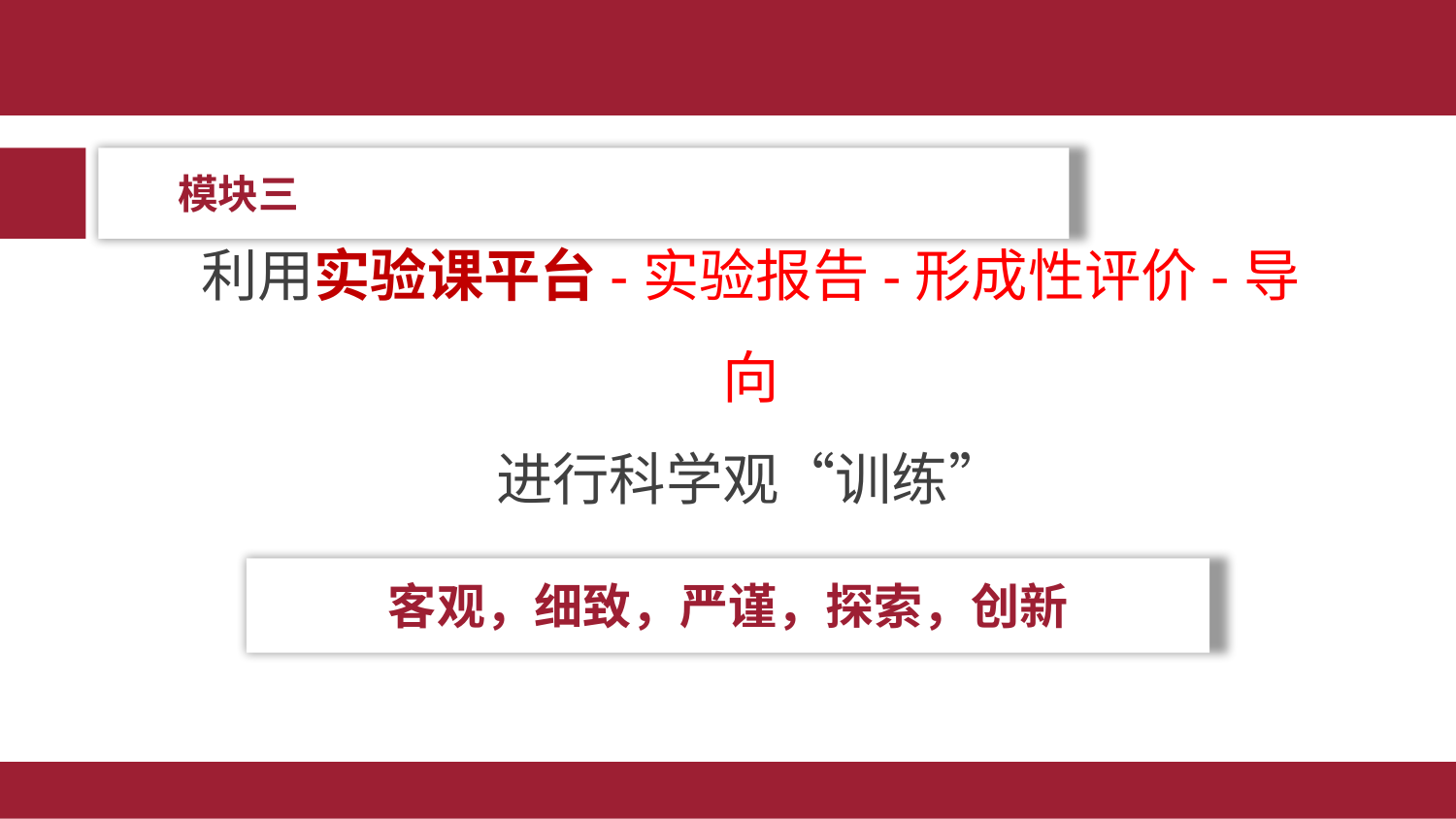

模块三

利用实验课平台-实验报告-形成性评价-导向
进行科学观“训练”
客观，细致，严谨，探索，创新